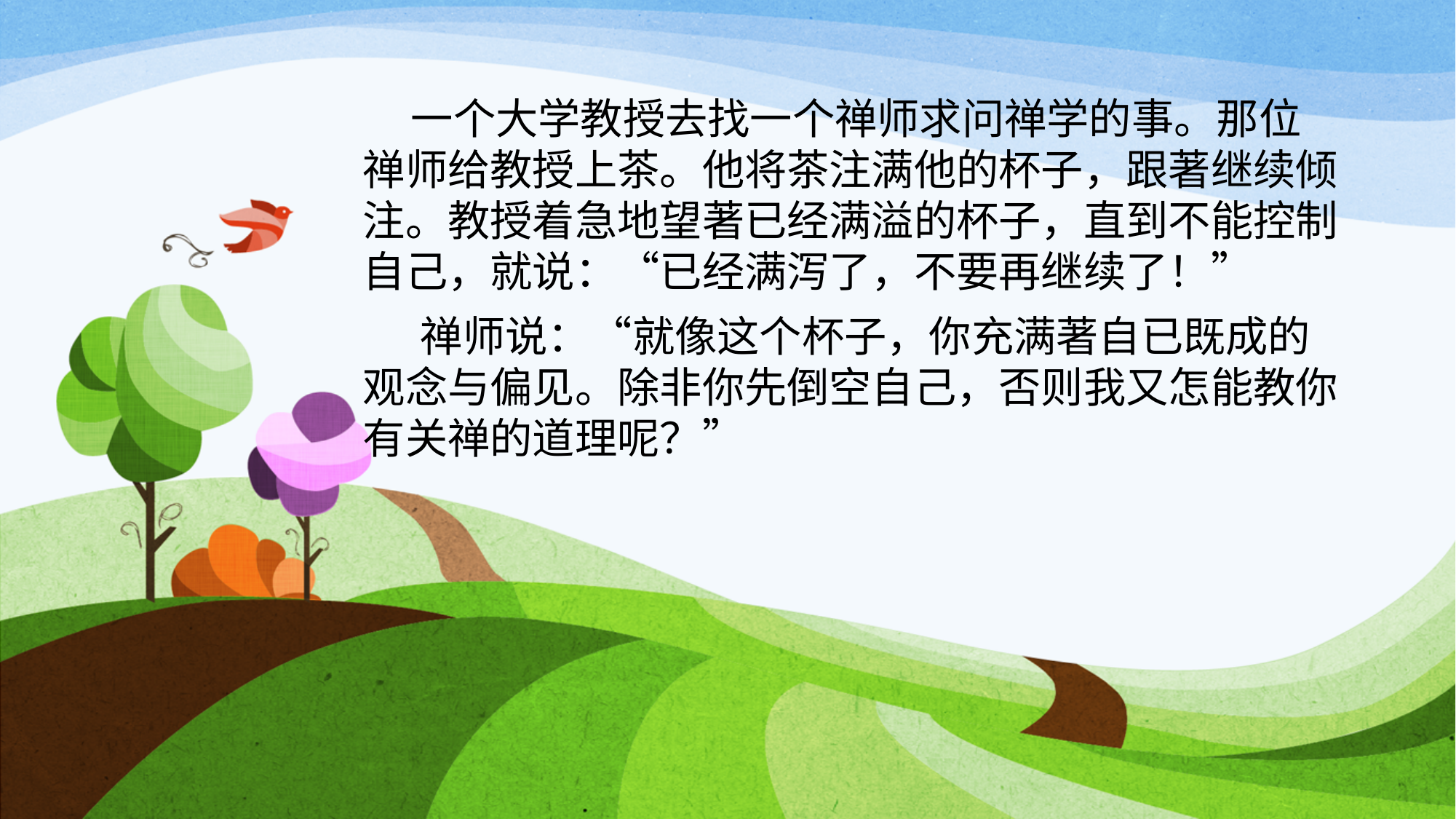

一个大学教授去找一个禅师求问禅学的事。那位禅师给教授上茶。他将茶注满他的杯子，跟著继续倾注。教授着急地望著已经满溢的杯子，直到不能控制自己，就说：“已经满泻了，不要再继续了！”

     禅师说：“就像这个杯子，你充满著自已既成的观念与偏见。除非你先倒空自己，否则我又怎能教你有关禅的道理呢？”